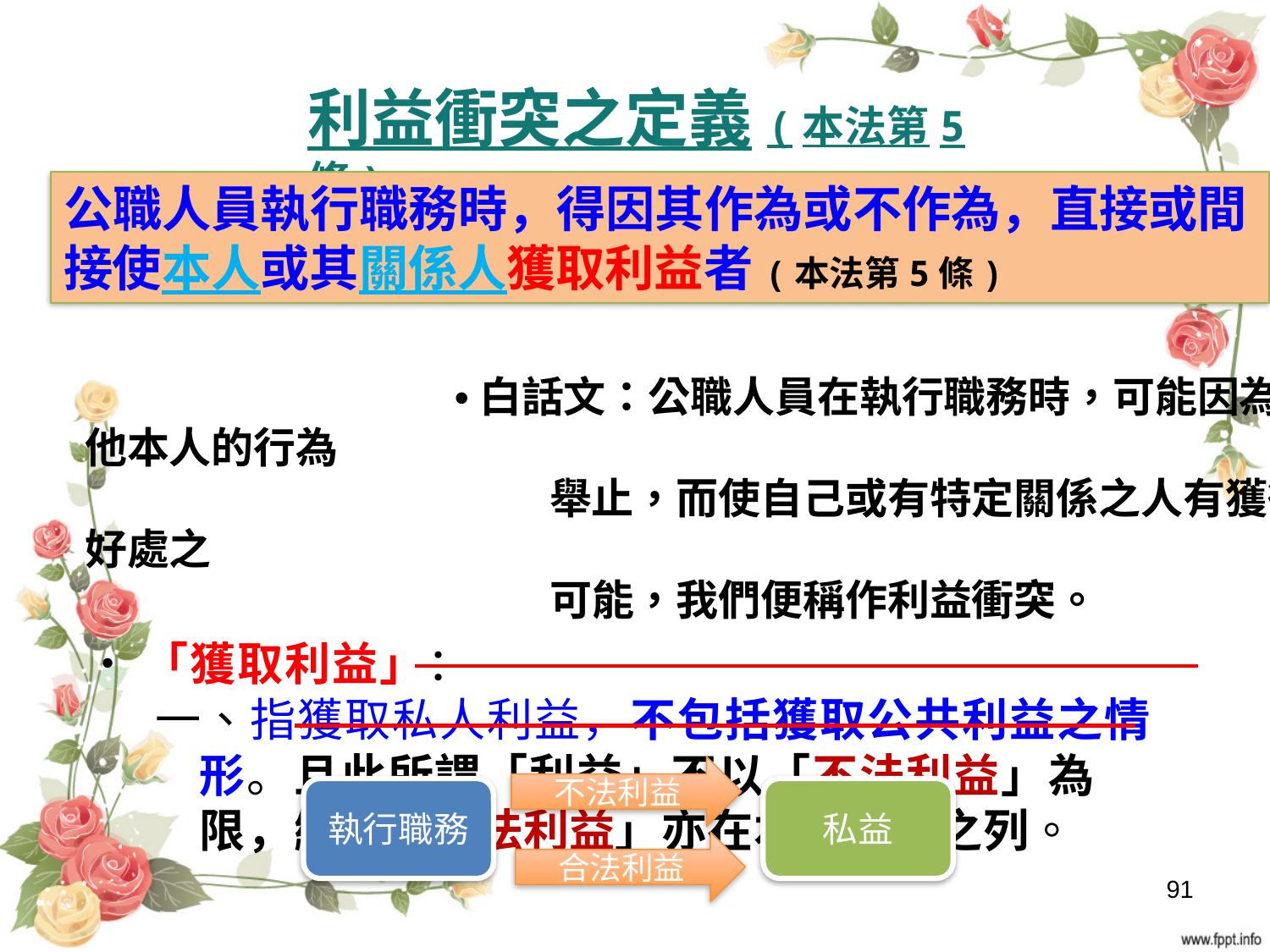

•白話文：公職人員在執行職務時，可能因為他本人的行為
         舉止，而使自己或有特定關係之人有獲得好處之
         可能，我們便稱作利益衝突。

•「獲取利益」：
     一、指獲取私人利益，不包括獲取公共利益之情
         形。且此所謂「利益」不以「不法利益」為
         限，縱係「合法利益」亦在本法規範之列。

#
利益衝突之定義(本法第5條)
公職人員執行職務時，得因其作為或不作為，直接或間接使本人或其關係人獲取利益者(本法第5條)
不法利益
執行職務
私益
合法利益
91